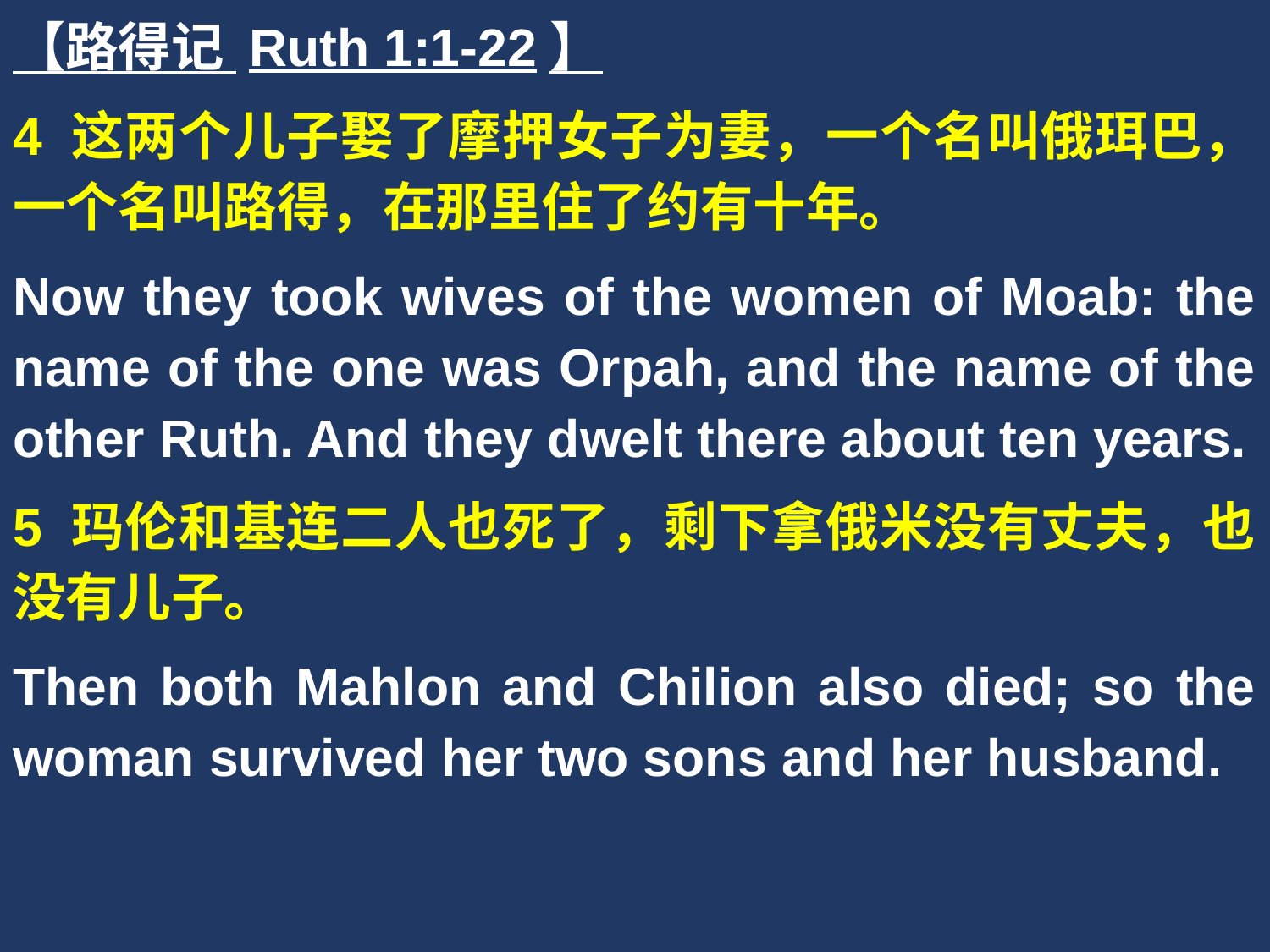

【路得记 Ruth 1:1-22】
4 这两个儿子娶了摩押女子为妻，一个名叫俄珥巴，一个名叫路得，在那里住了约有十年。
Now they took wives of the women of Moab: the name of the one was Orpah, and the name of the other Ruth. And they dwelt there about ten years.
5 玛伦和基连二人也死了，剩下拿俄米没有丈夫，也没有儿子。
Then both Mahlon and Chilion also died; so the woman survived her two sons and her husband.